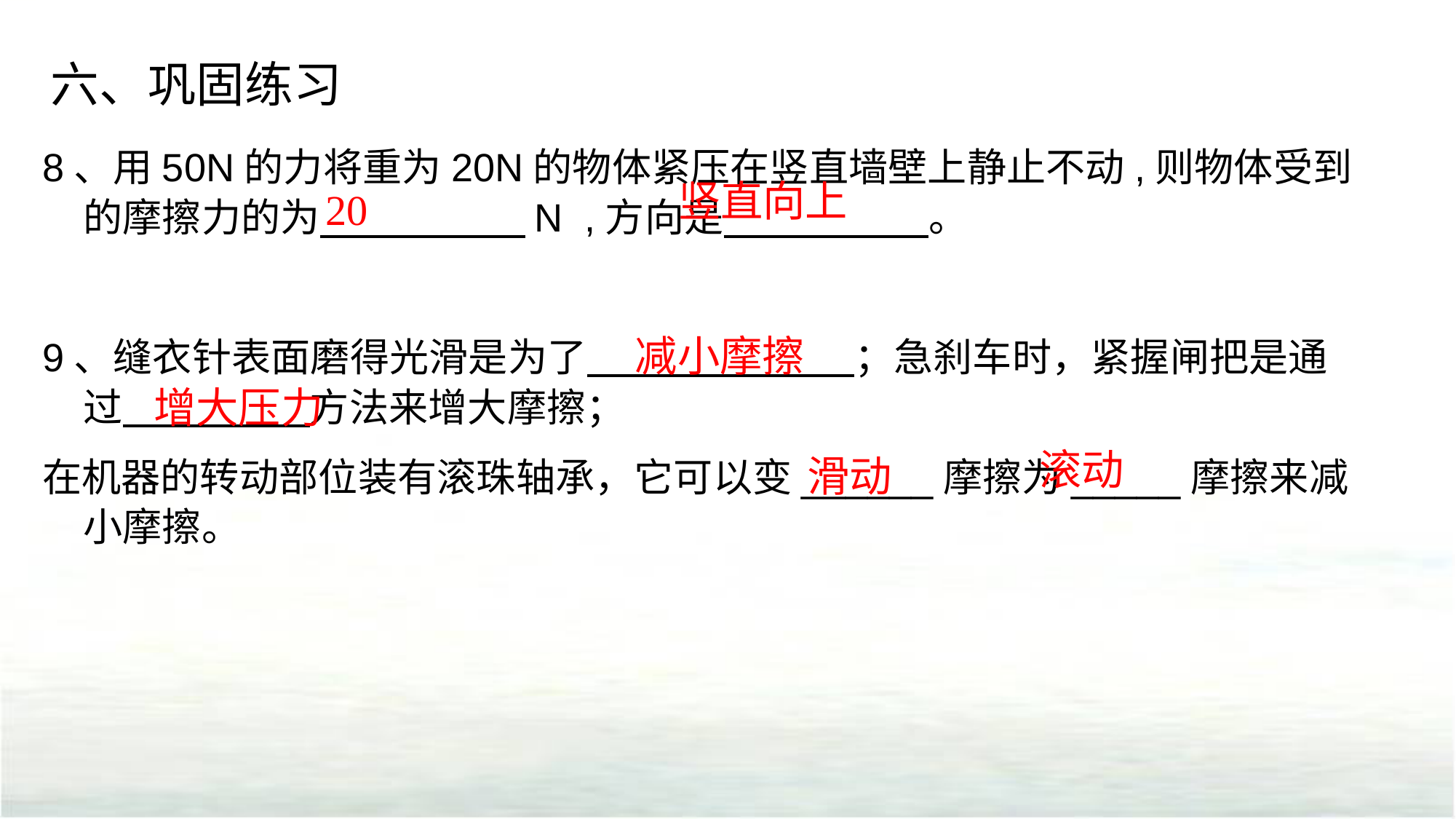

六、巩固练习
8、用50N的力将重为20N的物体紧压在竖直墙壁上静止不动,则物体受到的摩擦力的为                       N  ,方向是                       。

9、缝衣针表面磨得光滑是为了                              ；急刹车时，紧握闸把是通过                     方法来增大摩擦；
在机器的转动部位装有滚珠轴承，它可以变______摩擦为_____摩擦来减小摩擦。
竖直向上
20
减小摩擦
增大压力
滚动
滑动